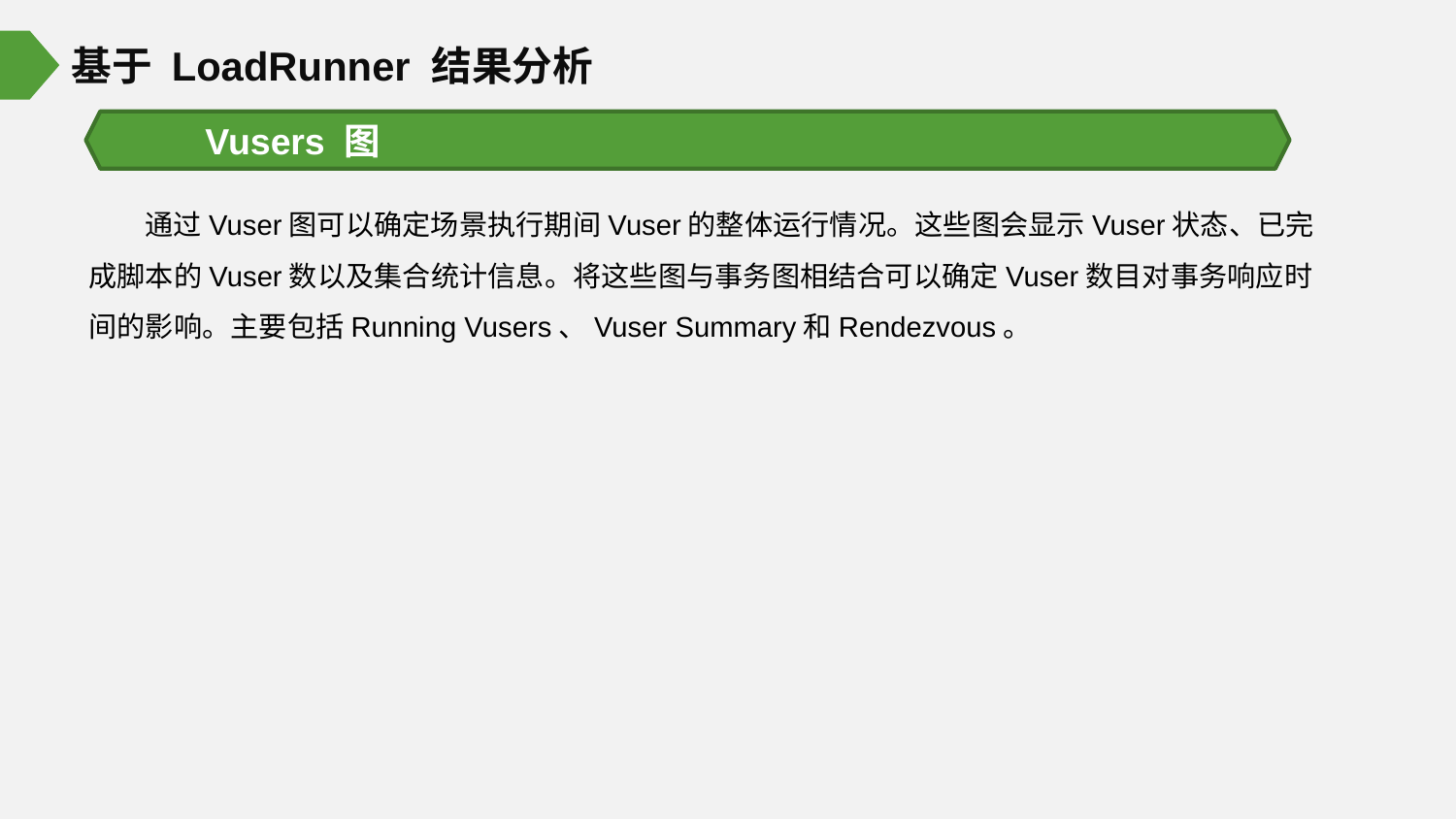

基于 LoadRunner 结果分析
Vusers 图
通过Vuser图可以确定场景执行期间Vuser的整体运行情况。这些图会显示Vuser状态、已完成脚本的Vuser数以及集合统计信息。将这些图与事务图相结合可以确定Vuser数目对事务响应时间的影响。主要包括Running Vusers、Vuser Summary和Rendezvous。